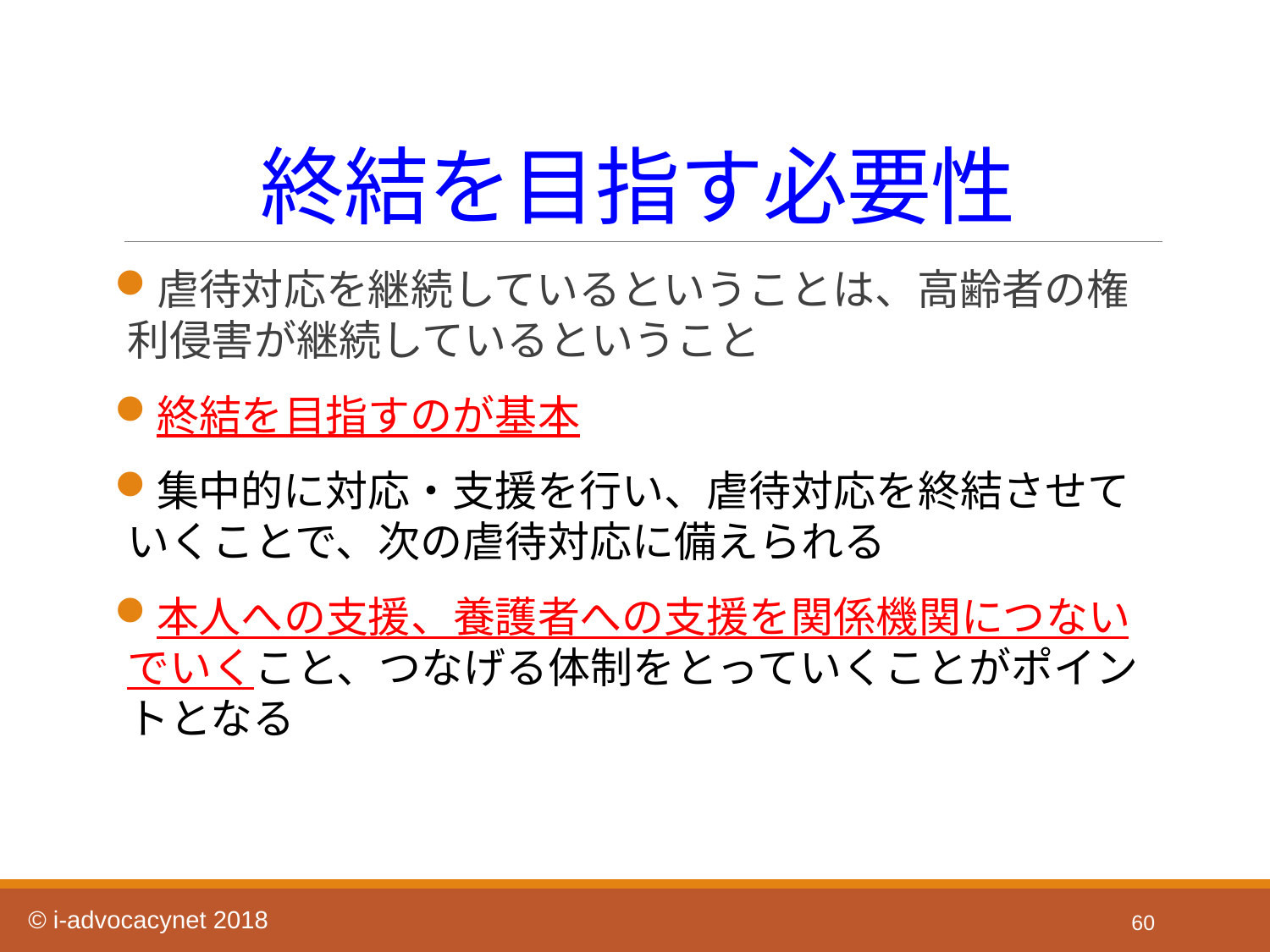

# 終結を目指す必要性
虐待対応を継続しているということは、高齢者の権利侵害が継続しているということ
終結を目指すのが基本
集中的に対応・支援を行い、虐待対応を終結させていくことで、次の虐待対応に備えられる
本人への支援、養護者への支援を関係機関につないでいくこと、つなげる体制をとっていくことがポイントとなる

60